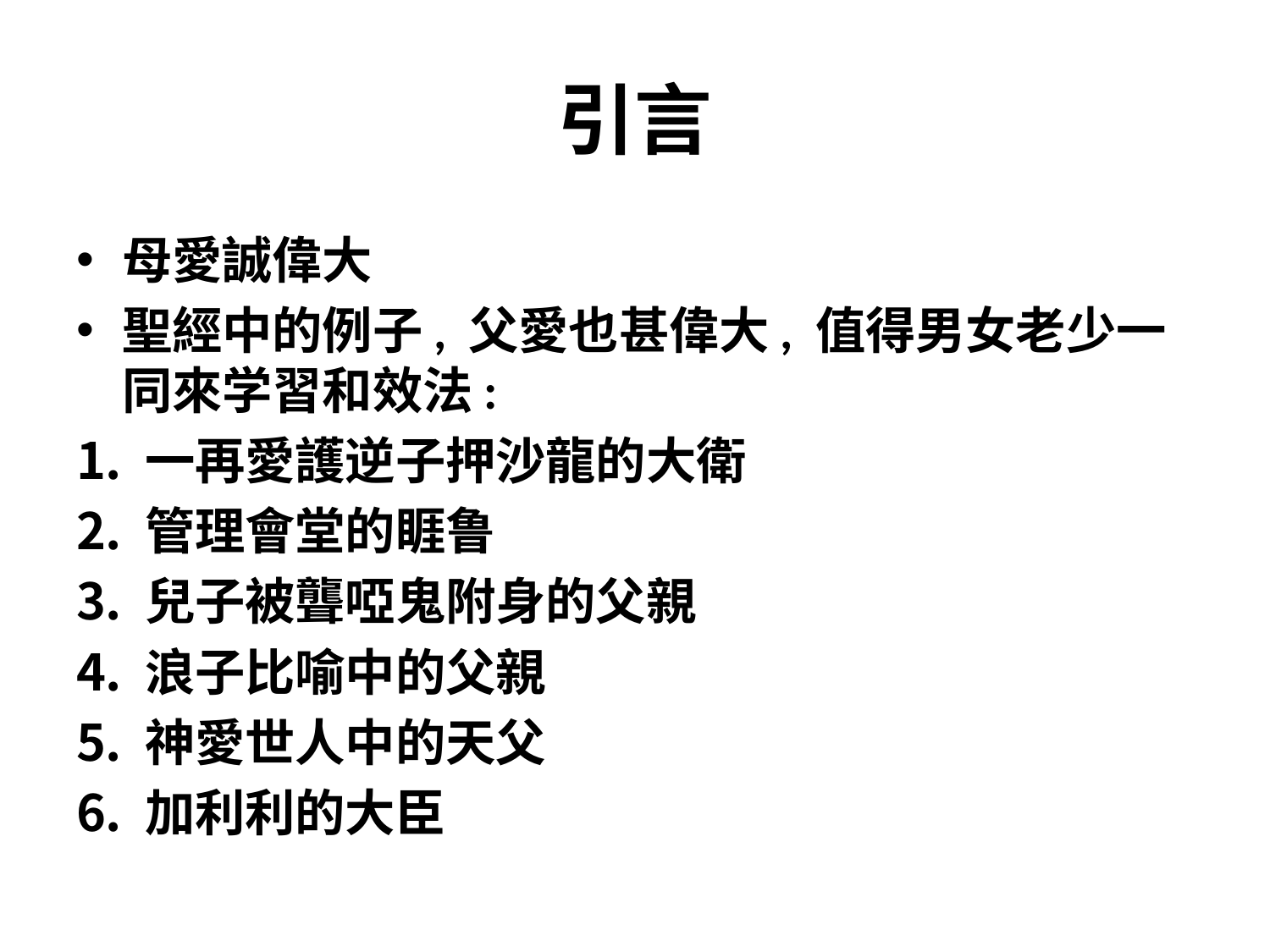

# 引言
母愛誠偉大
聖經中的例子, 父愛也甚偉大, 值得男女老少一同來学習和效法:
一再愛護逆子押沙龍的大衛
管理會堂的睚鲁
兒子被聾啞鬼附身的父親
浪子比喻中的父親
神愛世人中的天父
加利利的大臣